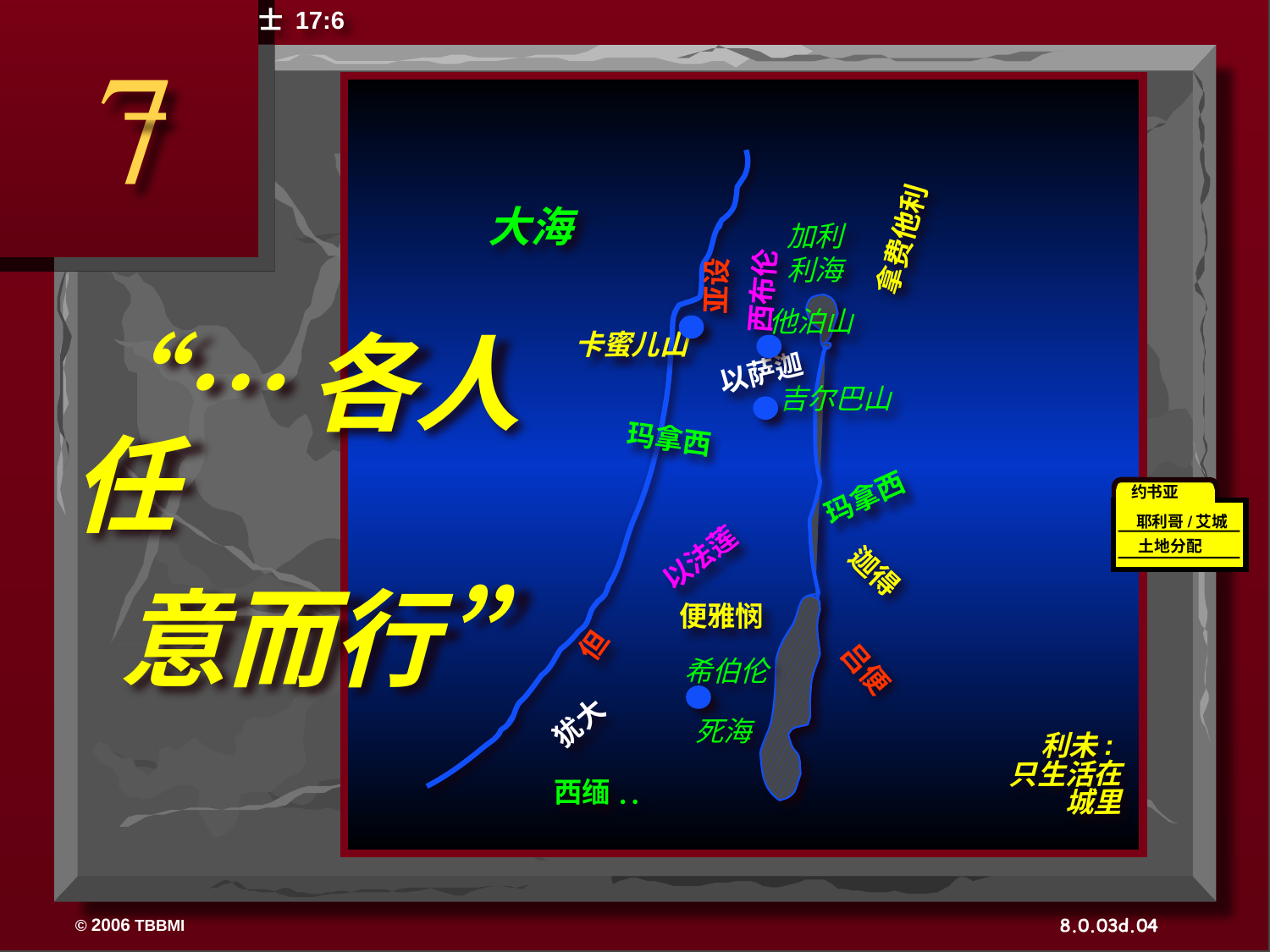

士 17:6

7

拿费他利
亚设
大海
西布伦
加利    利海

他泊山

卡蜜儿山

以萨迦
“…各人任
 意而行”

吉尔巴山

玛拿西
玛拿西
约书亚

耶利哥/艾城
土地分配

以法莲
但
迦得

便雅悯
希伯伦
犹大

吕便
死海
利未:  只生活在城里
西缅..

04